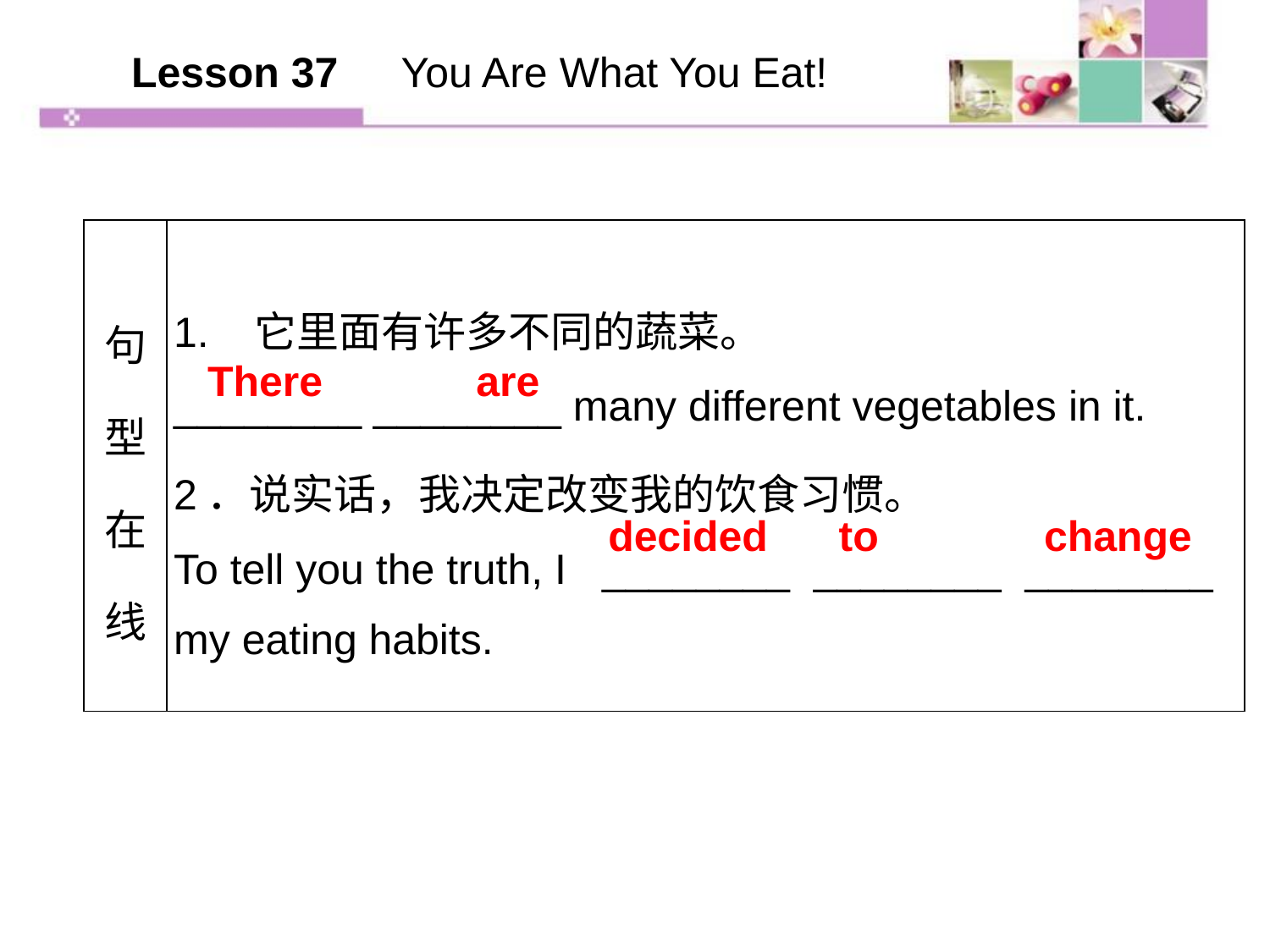

Lesson 37　You Are What You Eat!
| 句型在线 | 1. 它里面有许多不同的蔬菜。 \_\_\_\_\_\_\_\_ \_\_\_\_\_\_\_\_ many different vegetables in it. 2．说实话，我决定改变我的饮食习惯。 To tell you the truth, I \_\_\_\_\_\_\_\_ \_\_\_\_\_\_\_\_ \_\_\_\_\_\_\_\_ my eating habits. |
| --- | --- |
There             are
decided      to              change